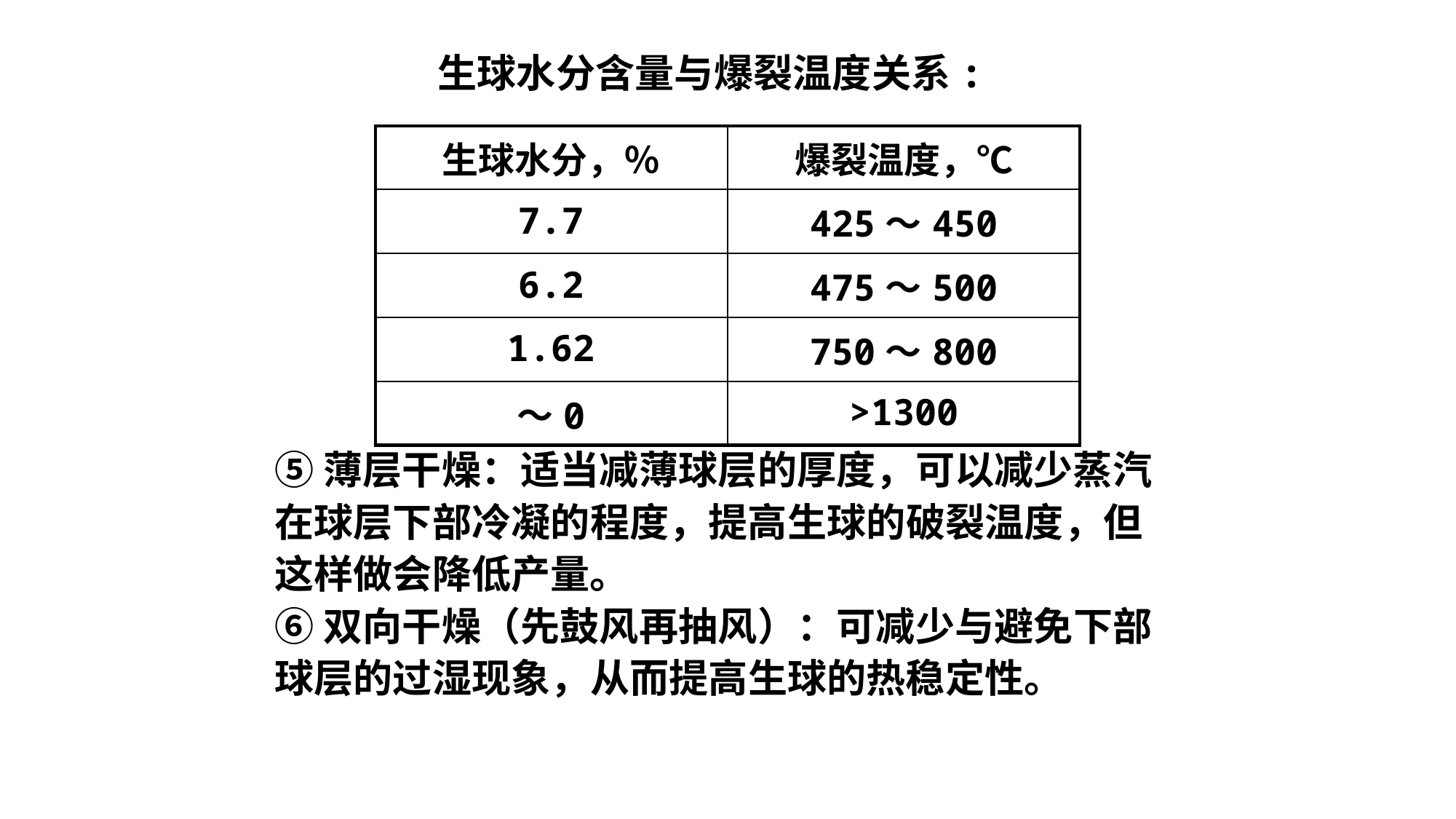

生球水分含量与爆裂温度关系:
| 生球水分，％ | 爆裂温度，℃ |
| --- | --- |
| 7.7 | 425～450 |
| 6.2 | 475～500 |
| 1.62 | 750～800 |
| ～0 | >1300 |
⑤薄层干燥：适当减薄球层的厚度，可以减少蒸汽在球层下部冷凝的程度，提高生球的破裂温度，但这样做会降低产量。
⑥双向干燥（先鼓风再抽风）：可减少与避免下部球层的过湿现象，从而提高生球的热稳定性。

36